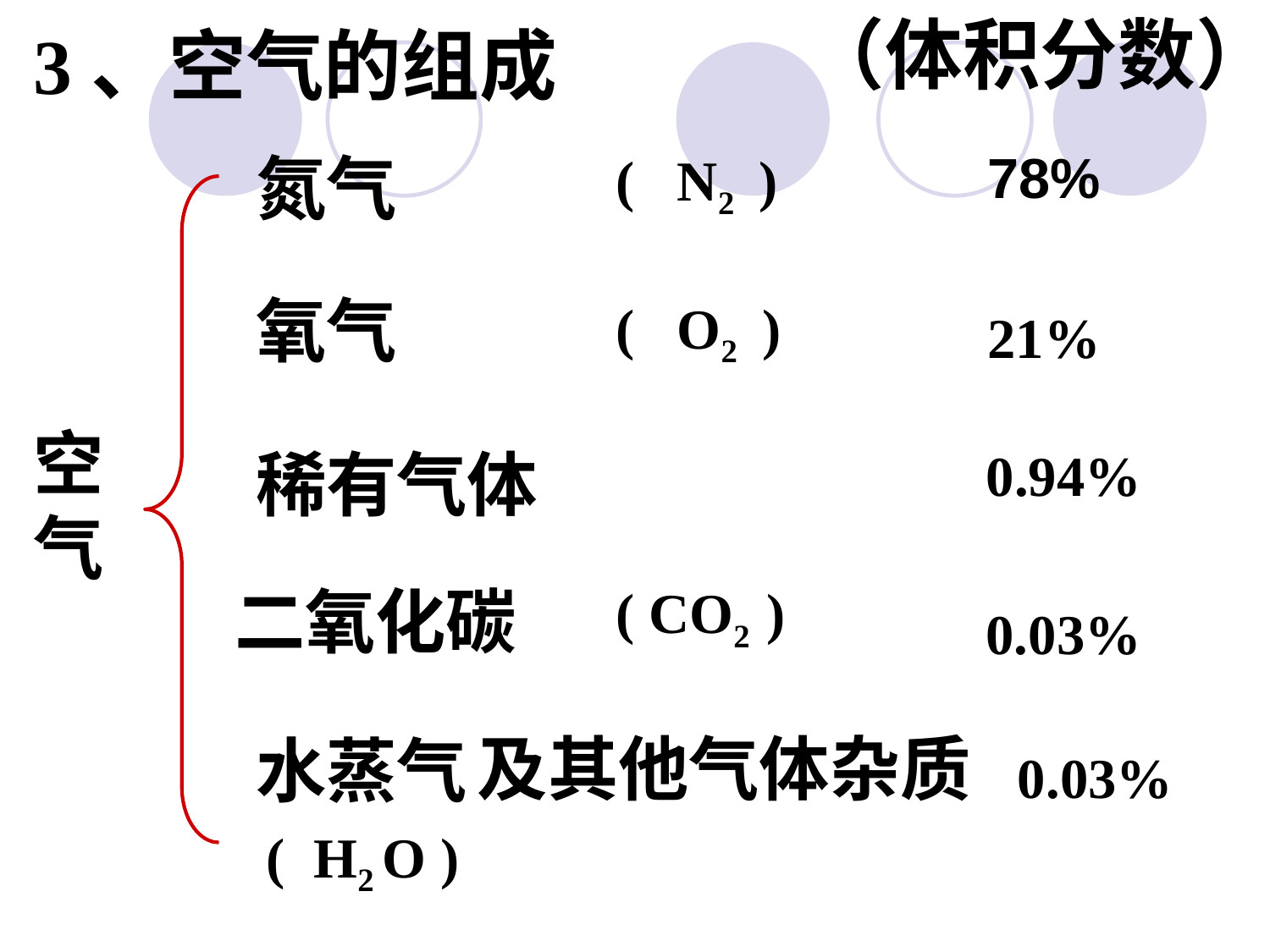

（体积分数）
3、空气的组成
78%
氮气
(   N2   )

氧气
(   O2   )
21%
空气
稀有气体
0.94%
二氧化碳
( CO2  )
0.03%
及其他气体杂质
水蒸气
0.03%
(  H2 O )